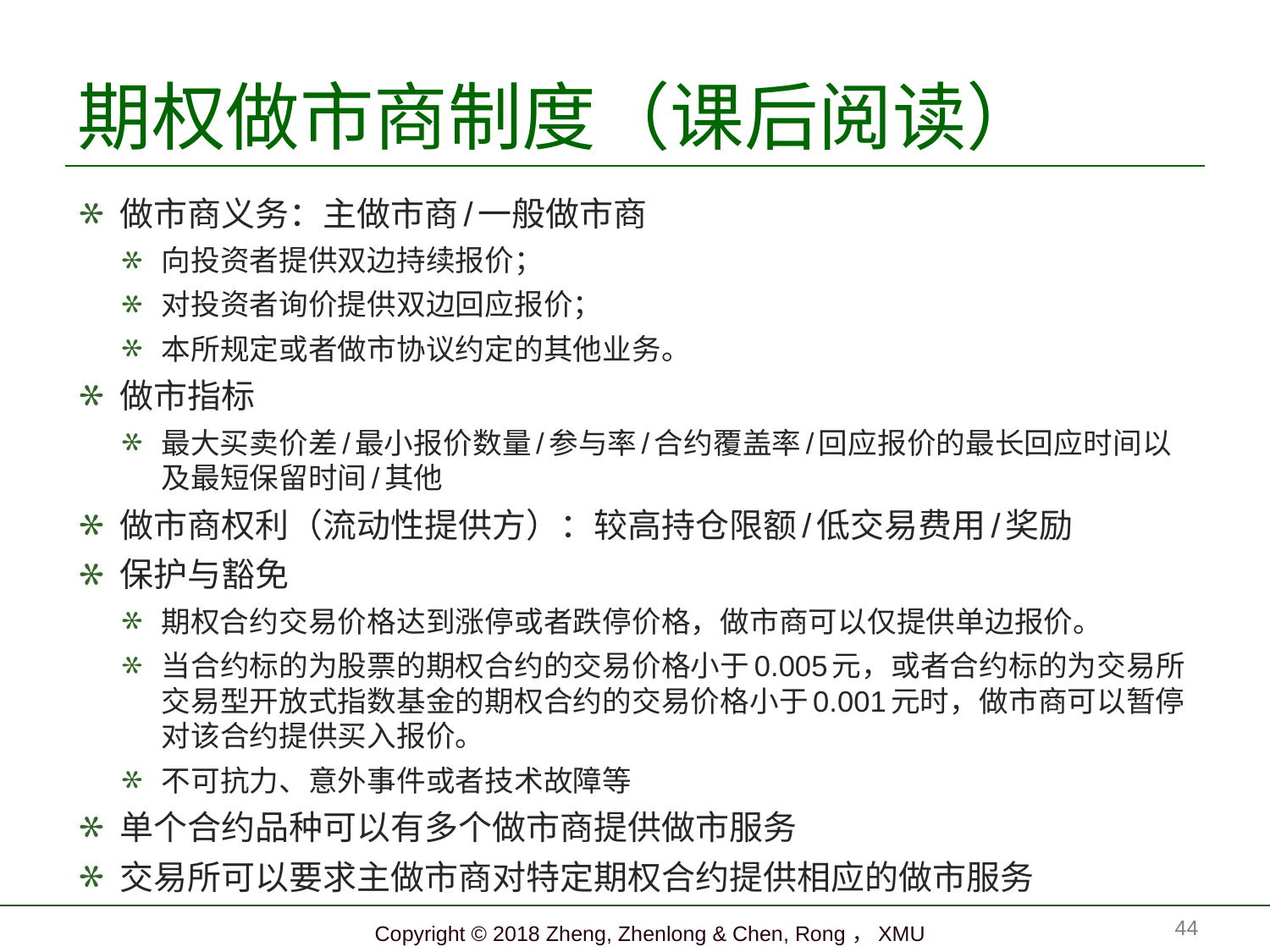

# 期权做市商制度（课后阅读）
做市商义务：主做市商/一般做市商
向投资者提供双边持续报价；
对投资者询价提供双边回应报价；
本所规定或者做市协议约定的其他业务。
做市指标
最大买卖价差/最小报价数量/参与率/合约覆盖率/回应报价的最长回应时间以及最短保留时间/其他
做市商权利（流动性提供方）：较高持仓限额/低交易费用/奖励
保护与豁免
期权合约交易价格达到涨停或者跌停价格，做市商可以仅提供单边报价。
当合约标的为股票的期权合约的交易价格小于0.005元，或者合约标的为交易所交易型开放式指数基金的期权合约的交易价格小于0.001元时，做市商可以暂停对该合约提供买入报价。
不可抗力、意外事件或者技术故障等
单个合约品种可以有多个做市商提供做市服务
交易所可以要求主做市商对特定期权合约提供相应的做市服务

44